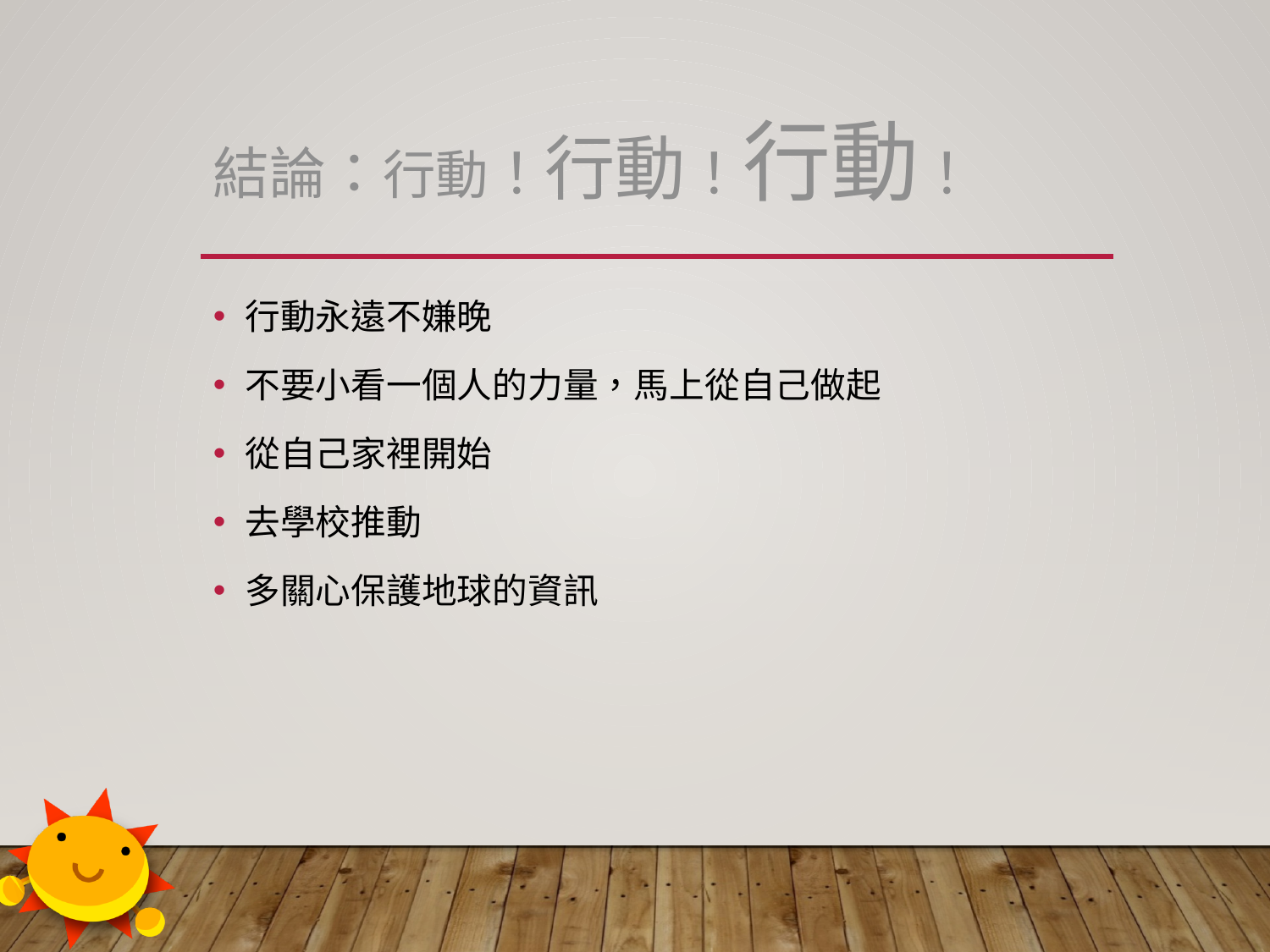

# 結論：行動！行動！行動！
行動永遠不嫌晚
不要小看一個人的力量，馬上從自己做起
從自己家裡開始
去學校推動
多關心保護地球的資訊